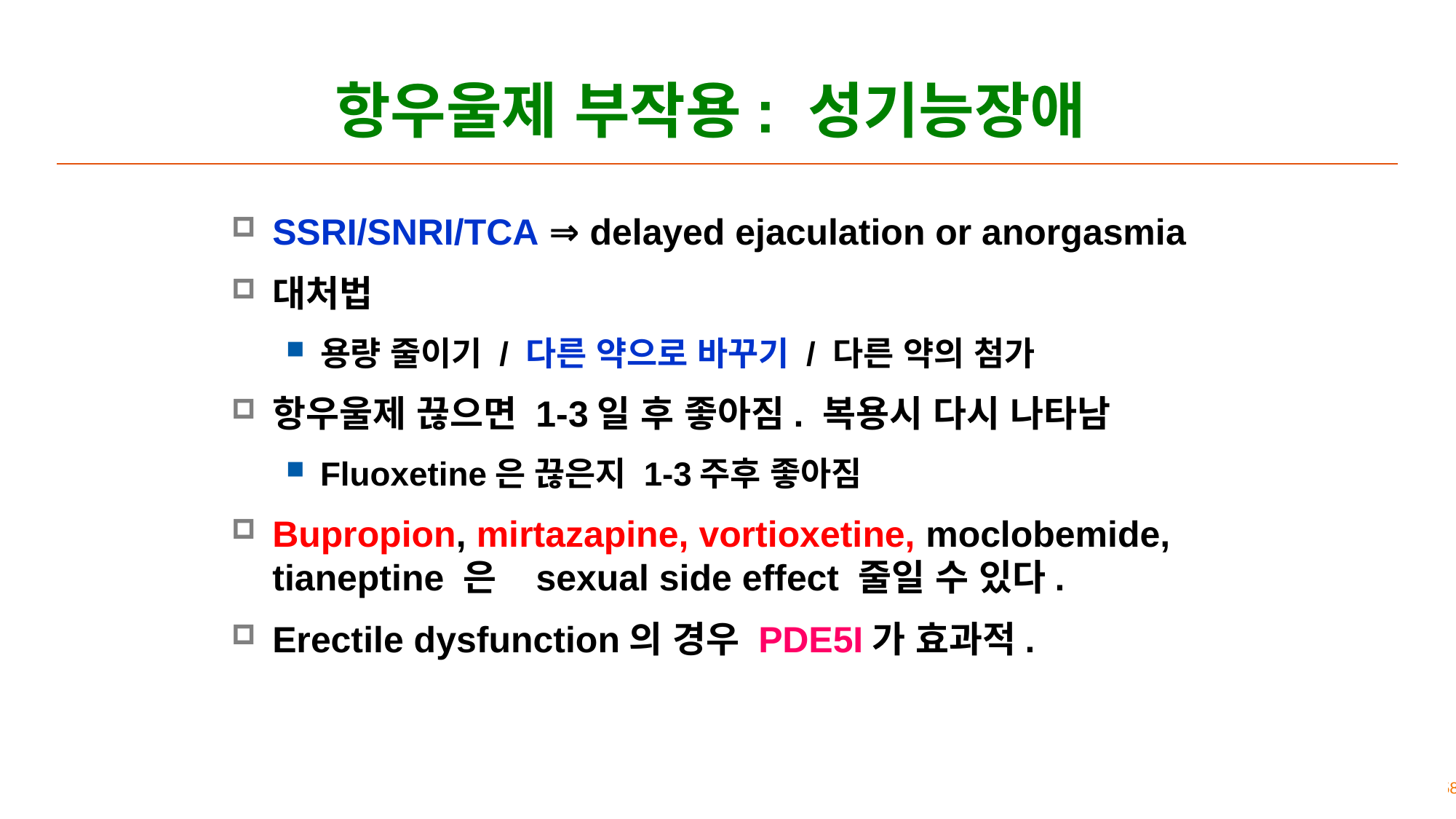

항우울제 부작용: 성기능장애
SSRI/SNRI/TCA ⇒ delayed ejaculation or anorgasmia
대처법
용량 줄이기 / 다른 약으로 바꾸기 / 다른 약의 첨가
항우울제 끊으면 1-3일 후 좋아짐. 복용시 다시 나타남
Fluoxetine은 끊은지 1-3주후 좋아짐
Bupropion, mirtazapine, vortioxetine, moclobemide, tianeptine 은   sexual side effect 줄일 수 있다.
Erectile dysfunction의 경우 PDE5I가 효과적.